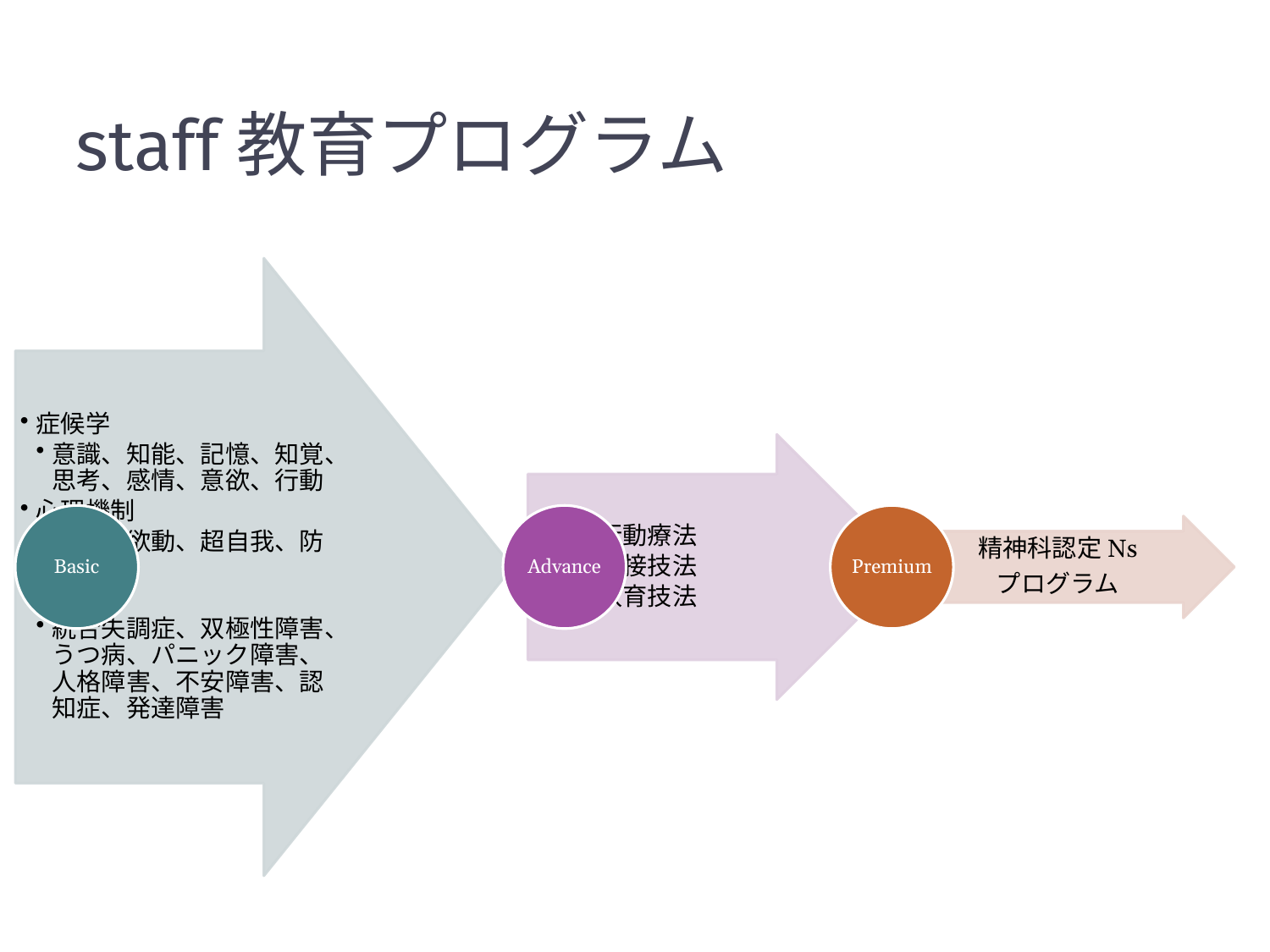

# staff教育プログラム
症候学
意識、知能、記憶、知覚、思考、感情、意欲、行動
心理機制
自我、欲動、超自我、防衛
疾病
統合失調症、双極性障害、うつ病、パニック障害、人格障害、不安障害、認知症、発達障害
Basic
認知行動療法
個人面接技法
心理教育技法
Advance
精神科認定Ns
プログラム
Premium